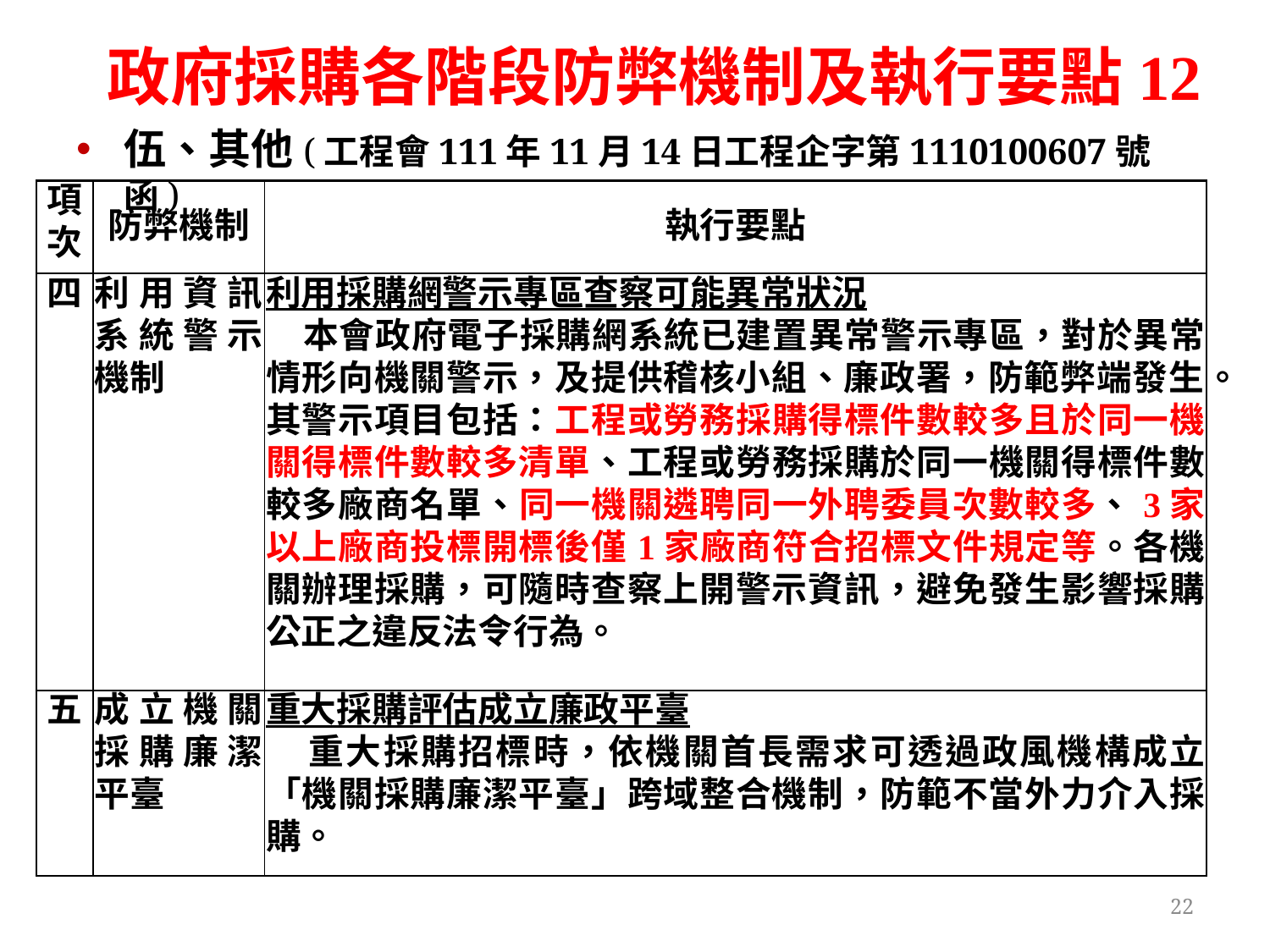

政府採購各階段防弊機制及執行要點12
伍、其他(工程會111年11月14日工程企字第1110100607號函)
| 項次 | 防弊機制 | 執行要點 |
| --- | --- | --- |
| 四 | 利用資訊系統警示機制 | 利用採購網警示專區查察可能異常狀況 本會政府電子採購網系統已建置異常警示專區，對於異常情形向機關警示，及提供稽核小組、廉政署，防範弊端發生。其警示項目包括：工程或勞務採購得標件數較多且於同一機關得標件數較多清單、工程或勞務採購於同一機關得標件數較多廠商名單、同一機關遴聘同一外聘委員次數較多、3家以上廠商投標開標後僅1家廠商符合招標文件規定等。各機關辦理採購，可隨時查察上開警示資訊，避免發生影響採購公正之違反法令行為。 |
| 五 | 成立機關採購廉潔平臺 | 重大採購評估成立廉政平臺 重大採購招標時，依機關首長需求可透過政風機構成立「機關採購廉潔平臺」跨域整合機制，防範不當外力介入採購。 |
22